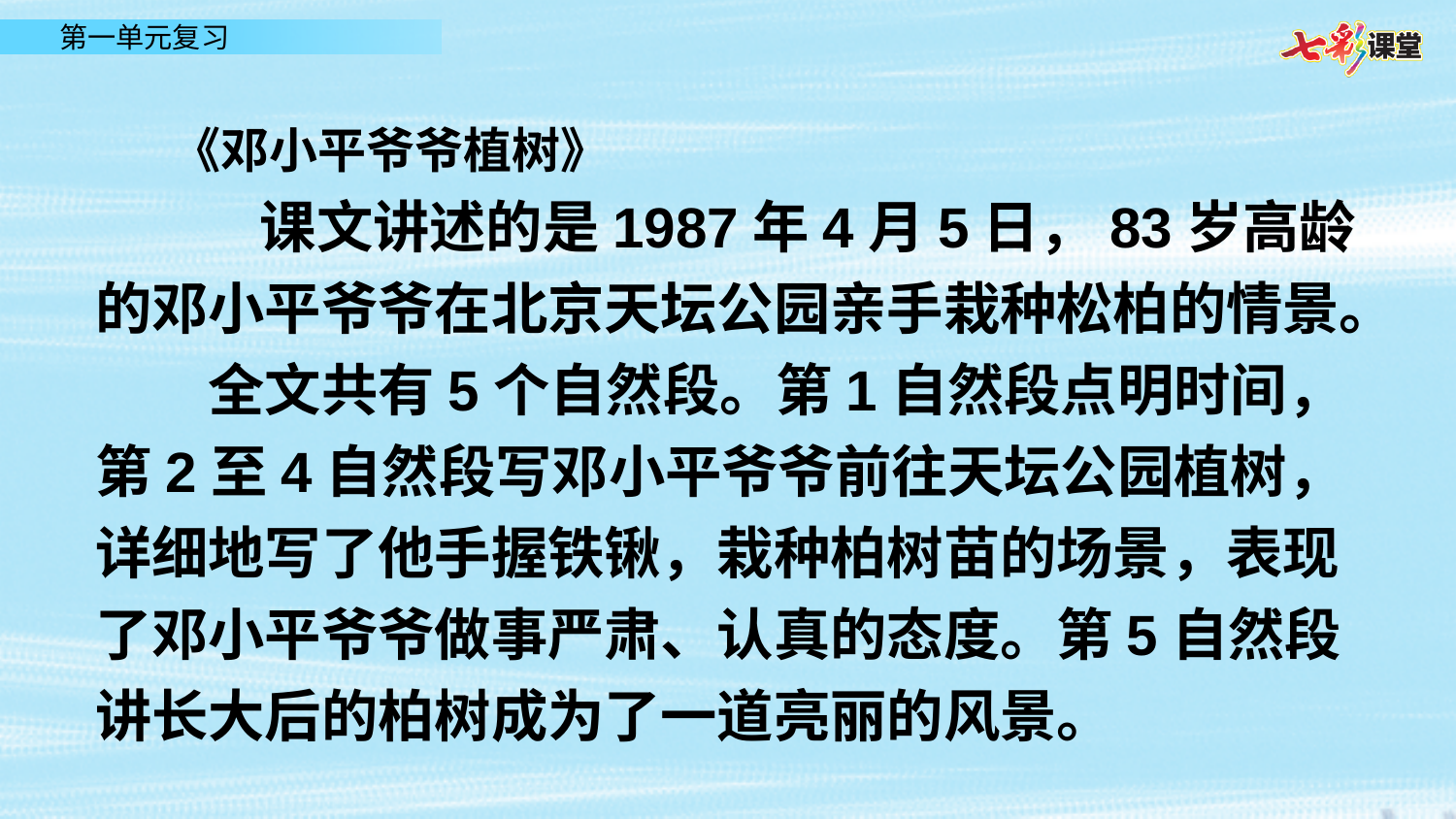

《邓小平爷爷植树》
              课文讲述的是1987年4月5日，83岁高龄的邓小平爷爷在北京天坛公园亲手栽种松柏的情景。
　　全文共有5个自然段。第1自然段点明时间，第2至4自然段写邓小平爷爷前往天坛公园植树，详细地写了他手握铁锹，栽种柏树苗的场景，表现了邓小平爷爷做事严肃、认真的态度。第5自然段讲长大后的柏树成为了一道亮丽的风景。